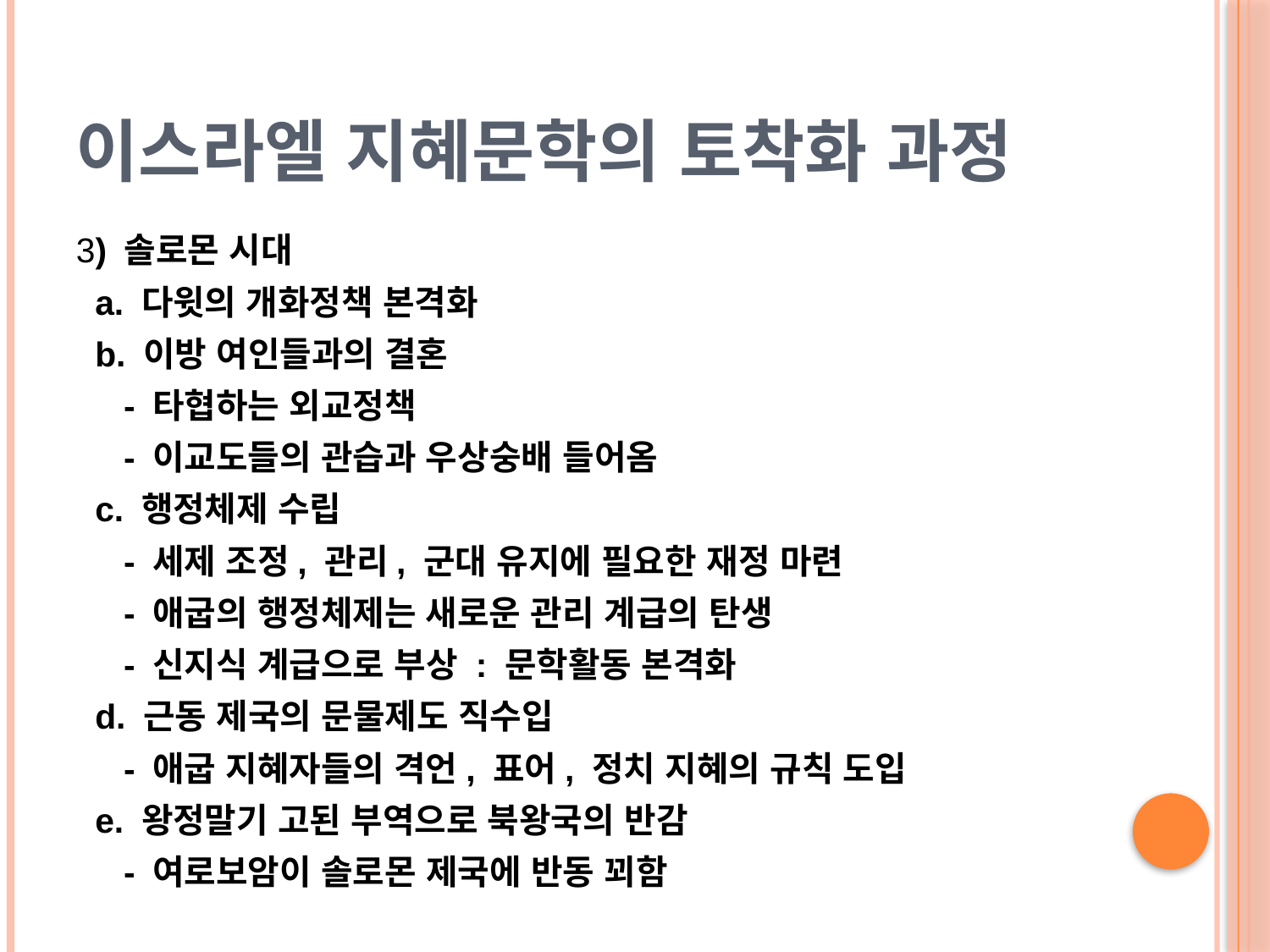

# 이스라엘 지혜문학의 토착화 과정
3) 솔로몬 시대
  a. 다윗의 개화정책 본격화
  b. 이방 여인들과의 결혼
     - 타협하는 외교정책
     - 이교도들의 관습과 우상숭배 들어옴
  c. 행정체제 수립
     - 세제 조정, 관리, 군대 유지에 필요한 재정 마련
     - 애굽의 행정체제는 새로운 관리 계급의 탄생
     - 신지식 계급으로 부상 : 문학활동 본격화
  d. 근동 제국의 문물제도 직수입
     - 애굽 지혜자들의 격언, 표어, 정치 지혜의 규칙 도입
  e. 왕정말기 고된 부역으로 북왕국의 반감
     - 여로보암이 솔로몬 제국에 반동 꾀함